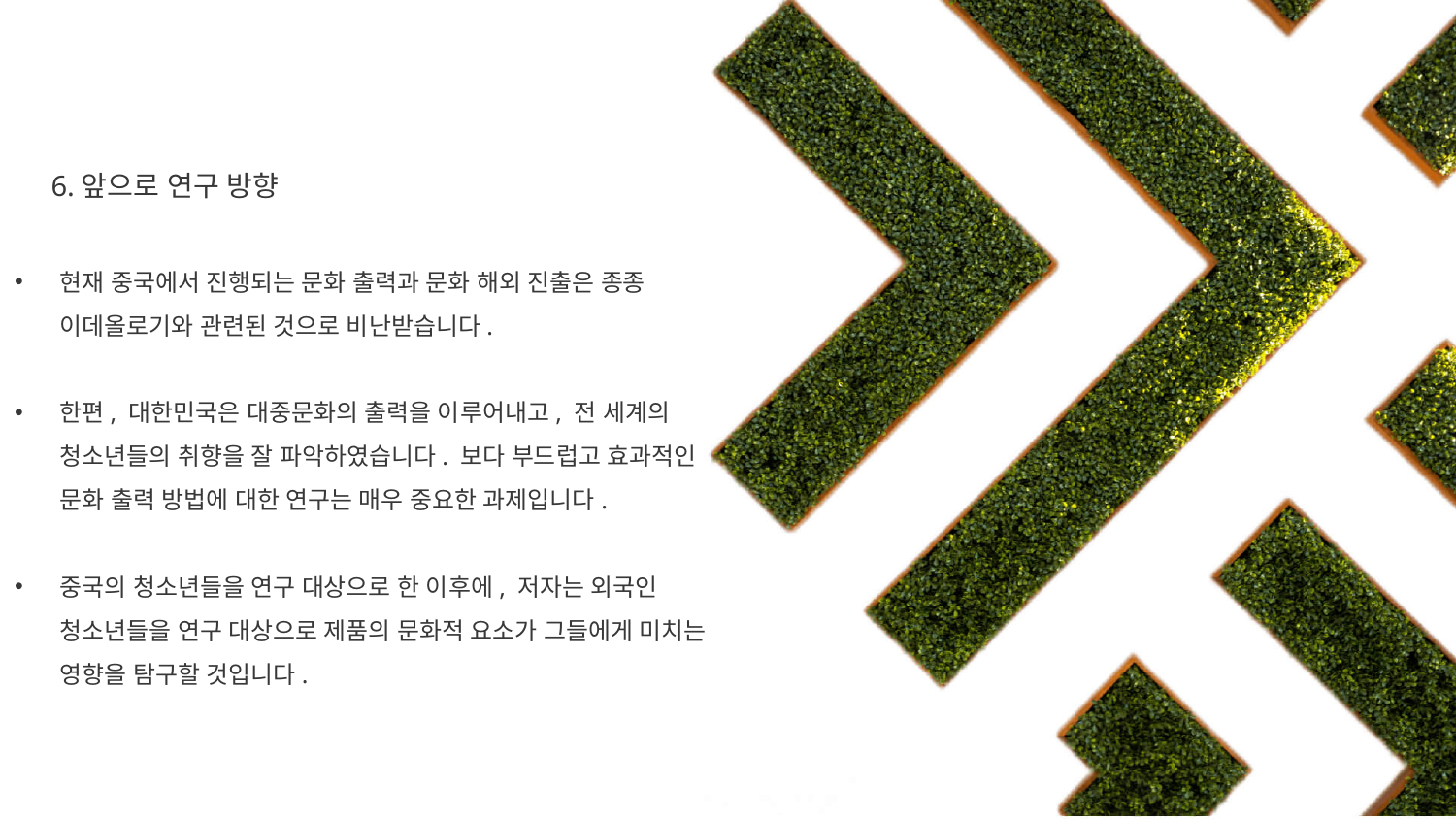

6.앞으로 연구 방향

현재 중국에서 진행되는 문화 출력과 문화 해외 진출은 종종 이데올로기와 관련된 것으로 비난받습니다.

한편, 대한민국은 대중문화의 출력을 이루어내고, 전 세계의 청소년들의 취향을 잘 파악하였습니다. 보다 부드럽고 효과적인 문화 출력 방법에 대한 연구는 매우 중요한 과제입니다.

중국의 청소년들을 연구 대상으로 한 이후에, 저자는 외국인 청소년들을 연구 대상으로 제품의 문화적 요소가 그들에게 미치는 영향을 탐구할 것입니다.